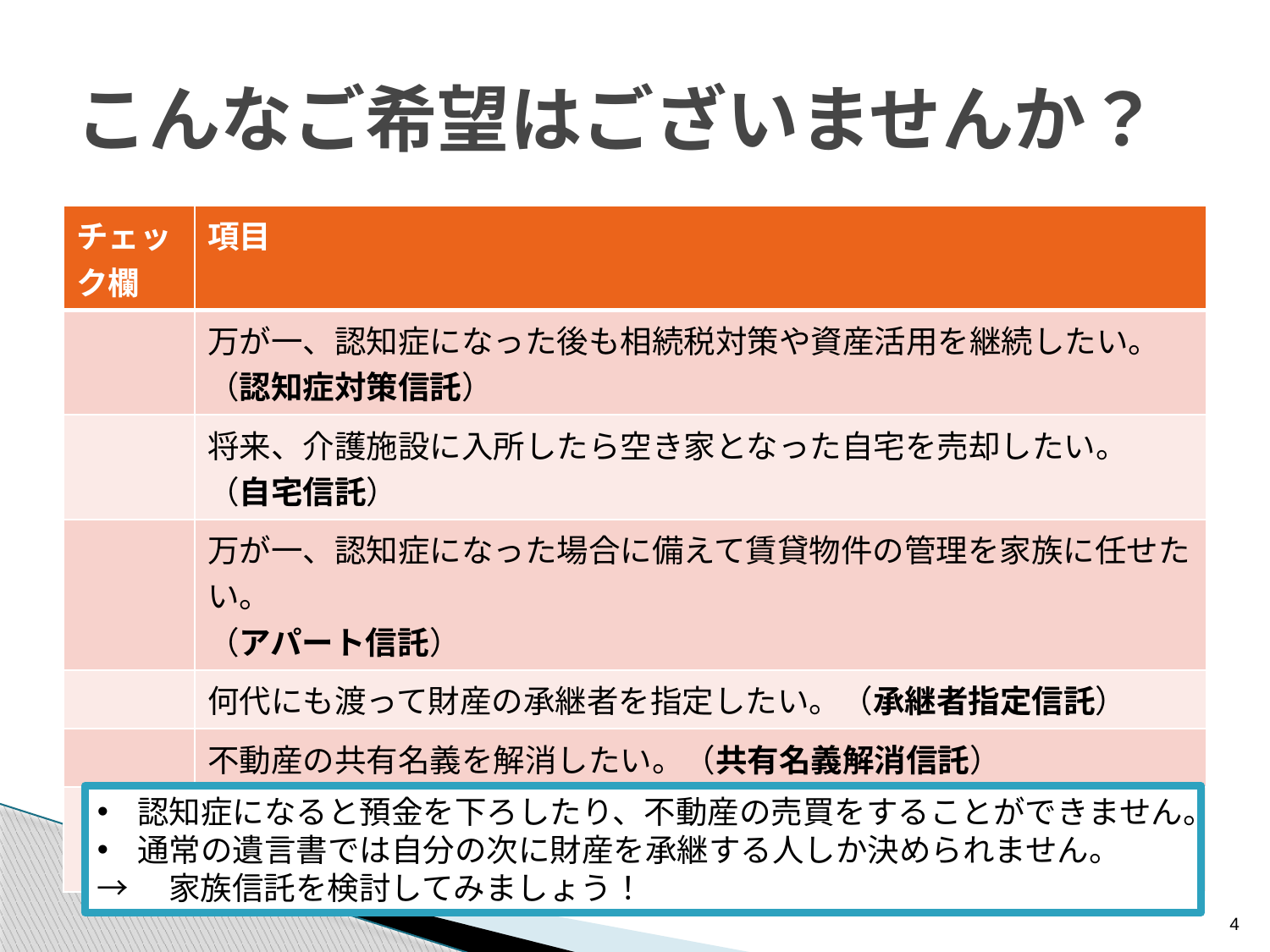

# こんなご希望はございませんか？
| チェック欄 | 項目 |
| --- | --- |
|  | 万が一、認知症になった後も相続税対策や資産活用を継続したい。 （認知症対策信託） |
|  | 将来、介護施設に入所したら空き家となった自宅を売却したい。 （自宅信託） |
|  | 万が一、認知症になった場合に備えて賃貸物件の管理を家族に任せたい。 （アパート信託） |
|  | 何代にも渡って財産の承継者を指定したい。（承継者指定信託） |
|  | 不動産の共有名義を解消したい。（共有名義解消信託） |
|  | オーナー社長（株主）が贈与税を発生させずに株式の議決権を後継者に渡したい。（自社株式信託） |
認知症になると預金を下ろしたり、不動産の売買をすることができません。
通常の遺言書では自分の次に財産を承継する人しか決められません。
→　家族信託を検討してみましょう！
4